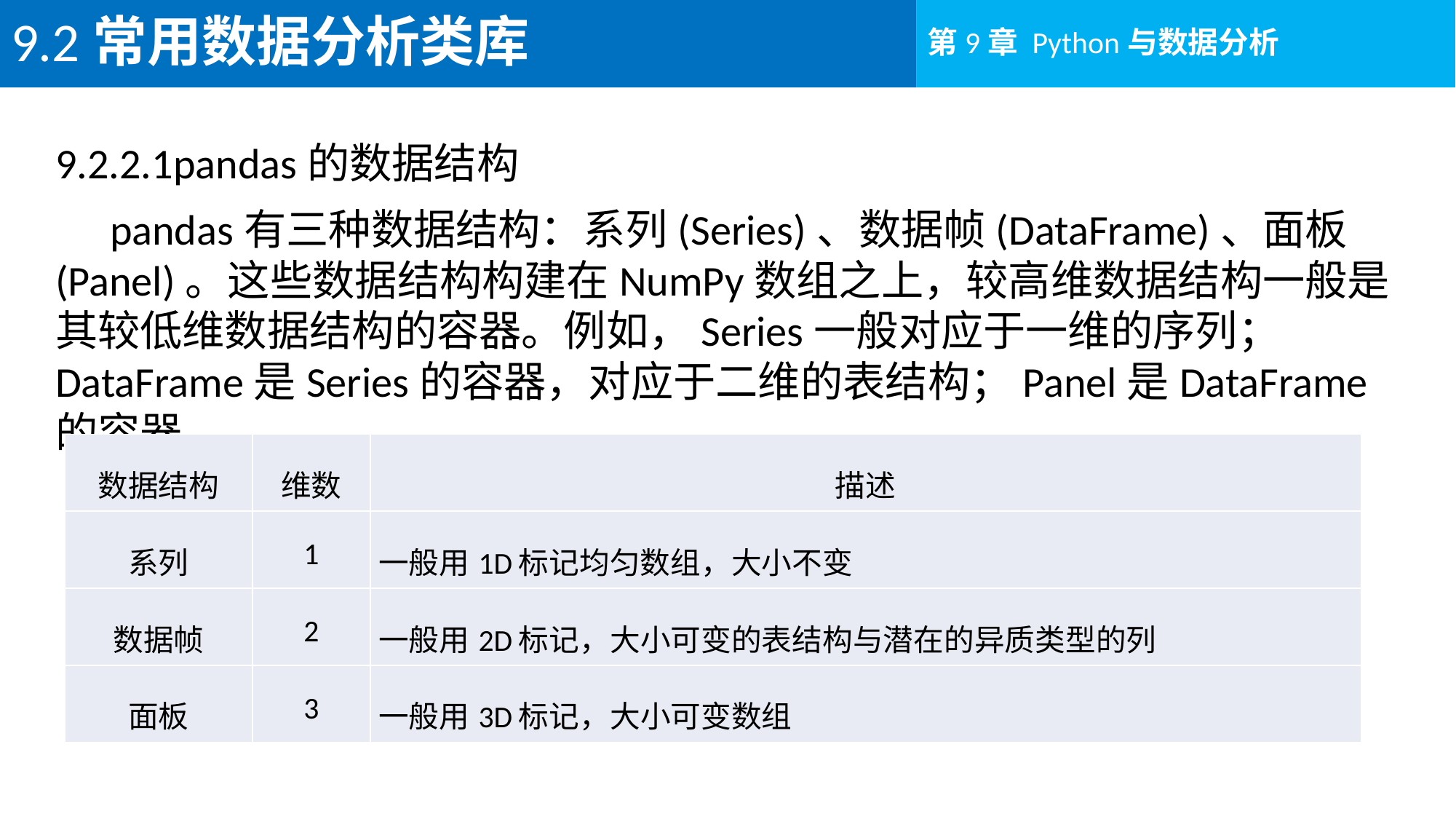

# 9.2常用数据分析类库
9.2.2.1pandas的数据结构
pandas有三种数据结构：系列(Series)、数据帧(DataFrame)、面板(Panel)。这些数据结构构建在NumPy数组之上，较高维数据结构一般是其较低维数据结构的容器。例如，Series一般对应于一维的序列；DataFrame是Series的容器，对应于二维的表结构；Panel是DataFrame的容器。
| 数据结构 | 维数 | 描述 |
| --- | --- | --- |
| 系列 | 1 | 一般用1D标记均匀数组，大小不变 |
| 数据帧 | 2 | 一般用2D标记，大小可变的表结构与潜在的异质类型的列 |
| 面板 | 3 | 一般用3D标记，大小可变数组 |